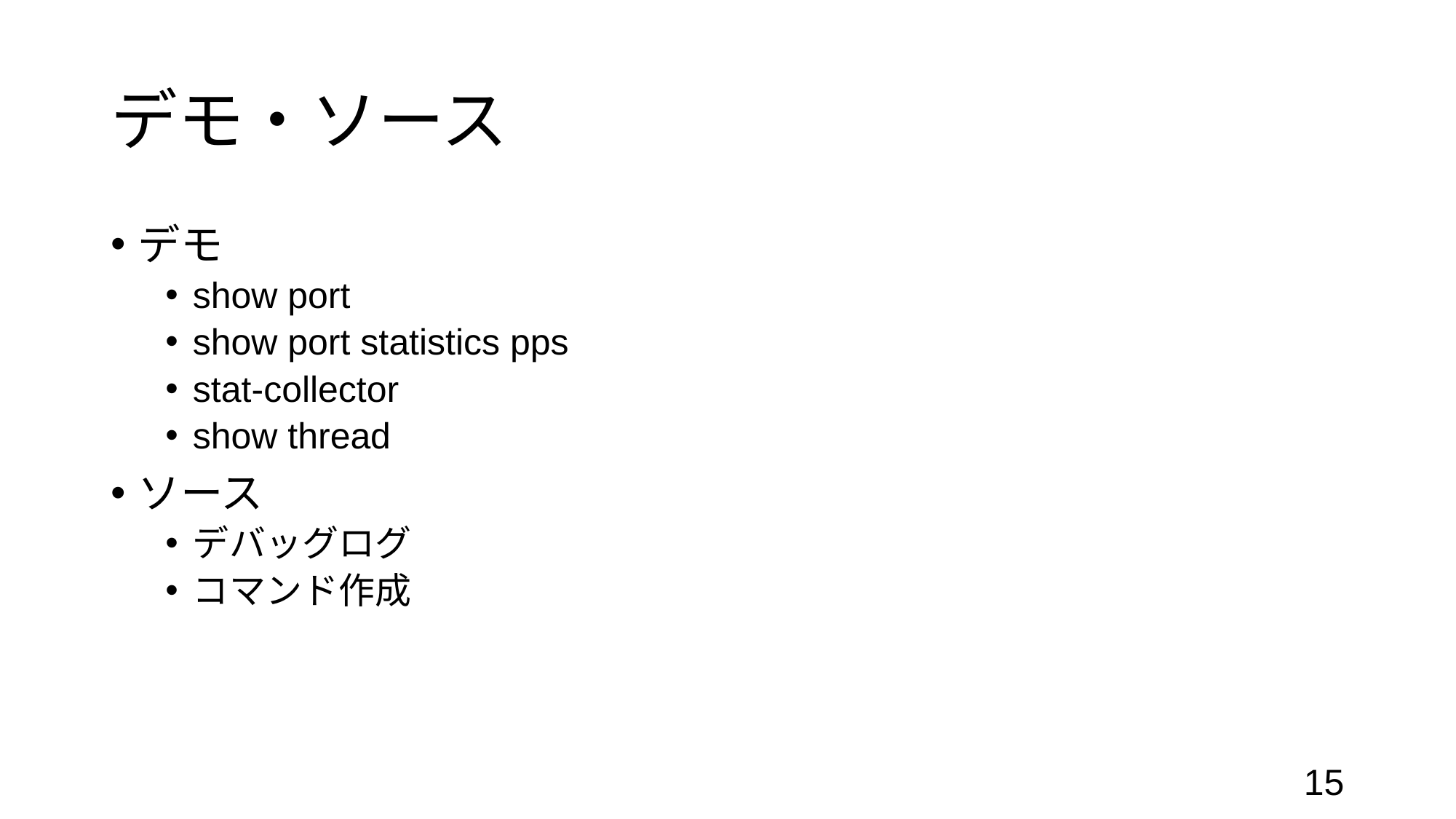

# デモ・ソース
デモ
show port
show port statistics pps
stat-collector
show thread
ソース
デバッグログ
コマンド作成
15